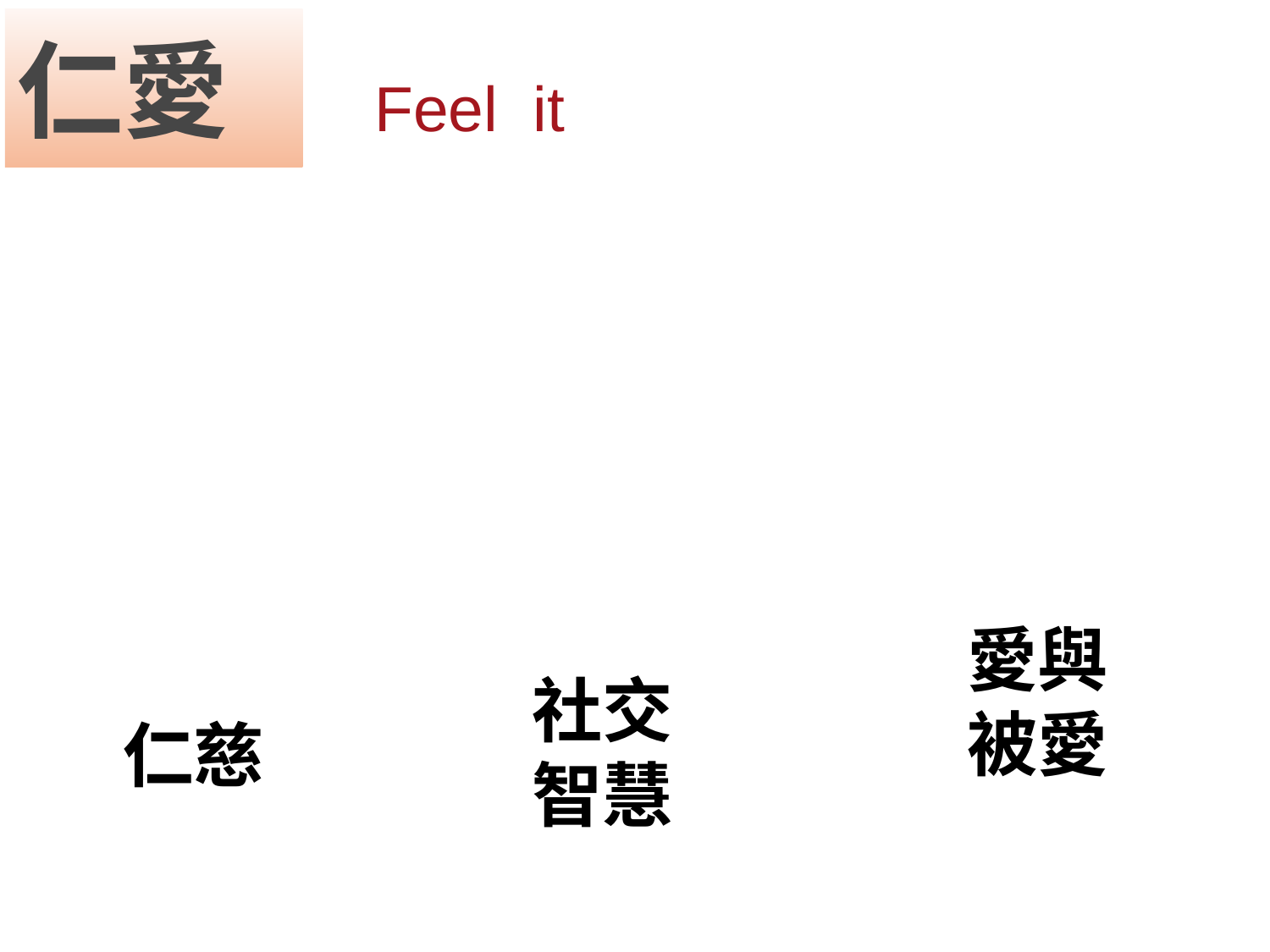

# 仁愛
Feel  it
愛與
被愛
社交智慧
仁慈